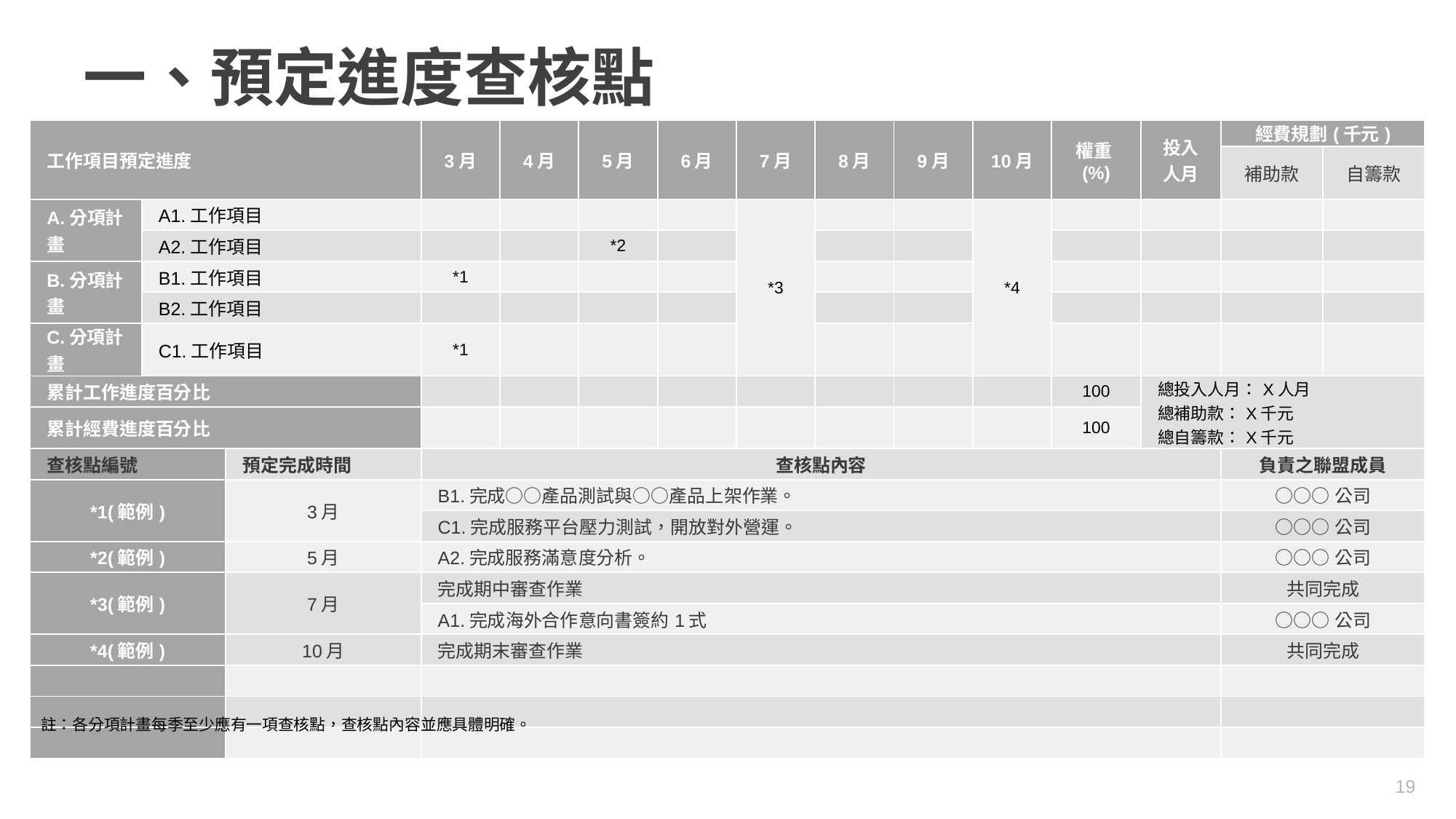

# 一、預定進度查核點
| 工作項目預定進度 |  |  | 3月 | 4月 | 5月 | 6月 | 7月 | 8月 | 9月 | 10月 | 權重(%) | 投入 人月 | 經費規劃(千元) |  |
| --- | --- | --- | --- | --- | --- | --- | --- | --- | --- | --- | --- | --- | --- | --- |
|  |  |  |  |  |  |  |  |  |  |  |  |  | 補助款 | 自籌款 |
| A.分項計畫 | A1.工作項目 |  |  |  |  |  | \*3 |  |  | \*4 |  |  |  |  |
|  | A2.工作項目 |  |  |  | \*2 |  |  |  |  |  |  |  |  |  |
| B.分項計畫 | B1.工作項目 |  | \*1 |  |  |  |  |  |  |  |  |  |  |  |
|  | B2.工作項目 |  |  |  |  |  |  |  |  |  |  |  |  |  |
| C.分項計畫 | C1.工作項目 |  | \*1 |  |  |  |  |  |  |  |  |  |  |  |
| 累計工作進度百分比 |  |  |  |  |  |  |  |  |  |  | 100 | 總投入人月：X人月 總補助款：X千元 總自籌款：X千元 |  |  |
| 累計經費進度百分比 |  |  |  |  |  |  |  |  |  |  | 100 |  |  |  |
| 查核點編號 |  | 預定完成時間 | 查核點內容 |  |  |  |  |  |  |  |  |  | 負責之聯盟成員 |  |
| \*1(範例) |  | 3月 | B1.完成○○產品測試與○○產品上架作業。 |  |  |  |  |  |  |  |  |  | ○○○公司 |  |
|  |  |  | C1.完成服務平台壓力測試，開放對外營運。 |  |  |  |  |  |  |  |  |  | ○○○公司 |  |
| \*2(範例) |  | 5月 | A2.完成服務滿意度分析。 |  |  |  |  |  |  |  |  |  | ○○○公司 |  |
| \*3(範例) |  | 7月 | 完成期中審查作業 |  |  |  |  |  |  |  |  |  | 共同完成 |  |
|  |  |  | A1.完成海外合作意向書簽約1式 |  |  |  |  |  |  |  |  |  | ○○○公司 |  |
| \*4(範例) |  | 10月 | 完成期末審查作業 |  |  |  |  |  |  |  |  |  | 共同完成 |  |
|  |  |  |  |  |  |  |  |  |  |  |  |  |  |  |
|  |  |  |  |  |  |  |  |  |  |  |  |  |  |  |
|  |  |  |  |  |  |  |  |  |  |  |  |  |  |  |
註：各分項計畫每季至少應有一項查核點，查核點內容並應具體明確。
19